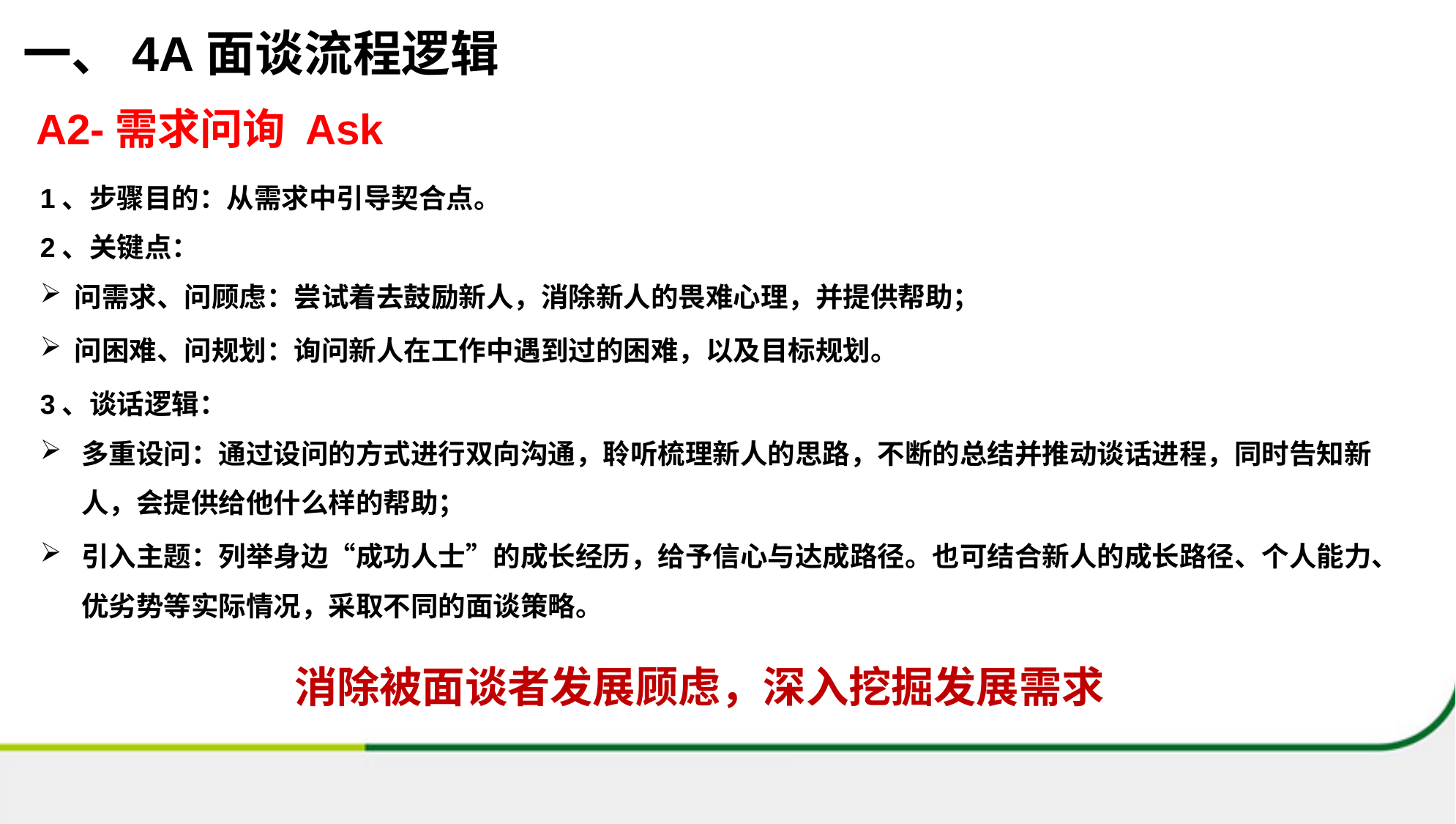

一、4A面谈流程逻辑
A2-需求问询 Ask
1、步骤目的：从需求中引导契合点。
2、关键点：
问需求、问顾虑：尝试着去鼓励新人，消除新人的畏难心理，并提供帮助；
问困难、问规划：询问新人在工作中遇到过的困难，以及目标规划。
3、谈话逻辑：
多重设问：通过设问的方式进行双向沟通，聆听梳理新人的思路，不断的总结并推动谈话进程，同时告知新人，会提供给他什么样的帮助；
引入主题：列举身边“成功人士”的成长经历，给予信心与达成路径。也可结合新人的成长路径、个人能力、优劣势等实际情况，采取不同的面谈策略。
消除被面谈者发展顾虑，深入挖掘发展需求